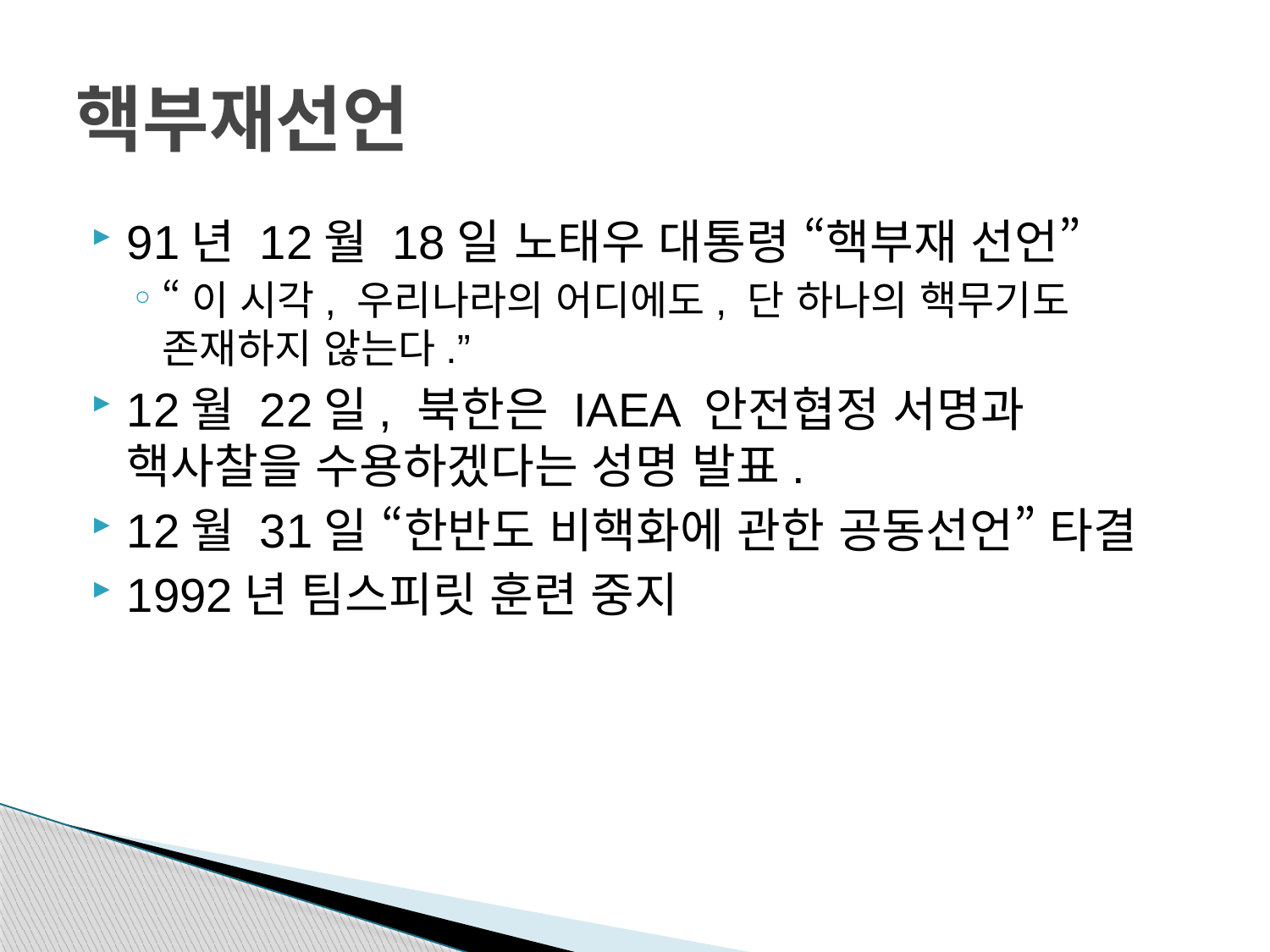

# 핵부재선언
91년 12월 18일 노태우 대통령 “핵부재 선언”
“이 시각, 우리나라의 어디에도, 단 하나의 핵무기도 존재하지 않는다.”
12월 22일, 북한은 IAEA 안전협정 서명과 핵사찰을 수용하겠다는 성명 발표.
12월 31일 “한반도 비핵화에 관한 공동선언” 타결
1992년 팀스피릿 훈련 중지